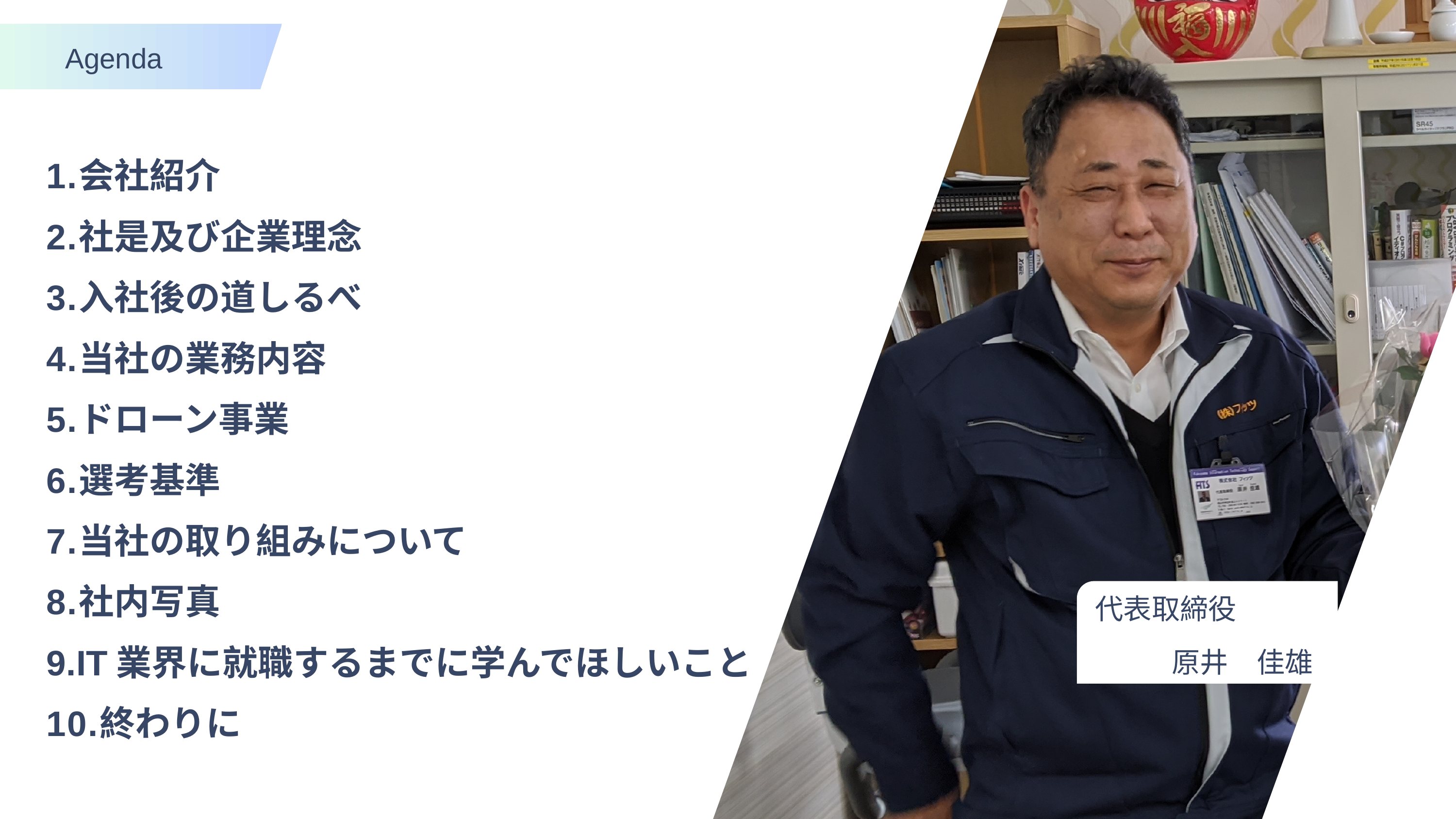

Agenda
会社紹介
社是及び企業理念
入社後の道しるべ
当社の業務内容
ドローン事業
選考基準
当社の取り組みについて
社内写真
IT業界に就職するまでに学んでほしいこと
終わりに

代表取締役
原井　佳雄